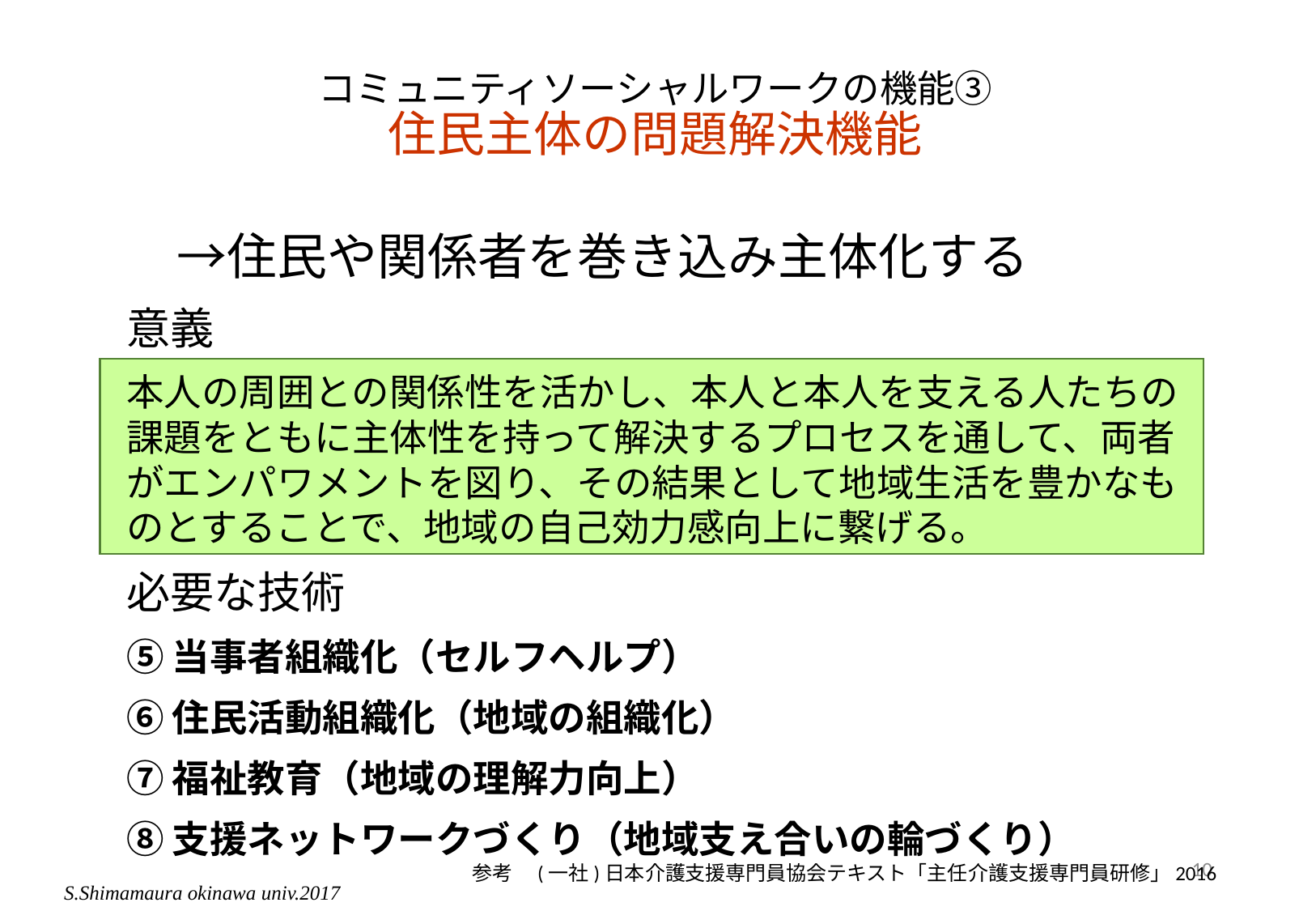

# コミュニティソーシャルワークの機能③ 住民主体の問題解決機能
　→住民や関係者を巻き込み主体化する
意義
本人の周囲との関係性を活かし、本人と本人を支える人たちの課題をともに主体性を持って解決するプロセスを通して、両者がエンパワメントを図り、その結果として地域生活を豊かなものとすることで、地域の自己効力感向上に繋げる。
必要な技術
⑤当事者組織化（セルフヘルプ）
⑥住民活動組織化（地域の組織化）
⑦福祉教育（地域の理解力向上）
⑧支援ネットワークづくり（地域支え合いの輪づくり）

10
参考　(一社)日本介護支援専門員協会テキスト「主任介護支援専門員研修」2016
S.Shimamaura okinawa univ.2017